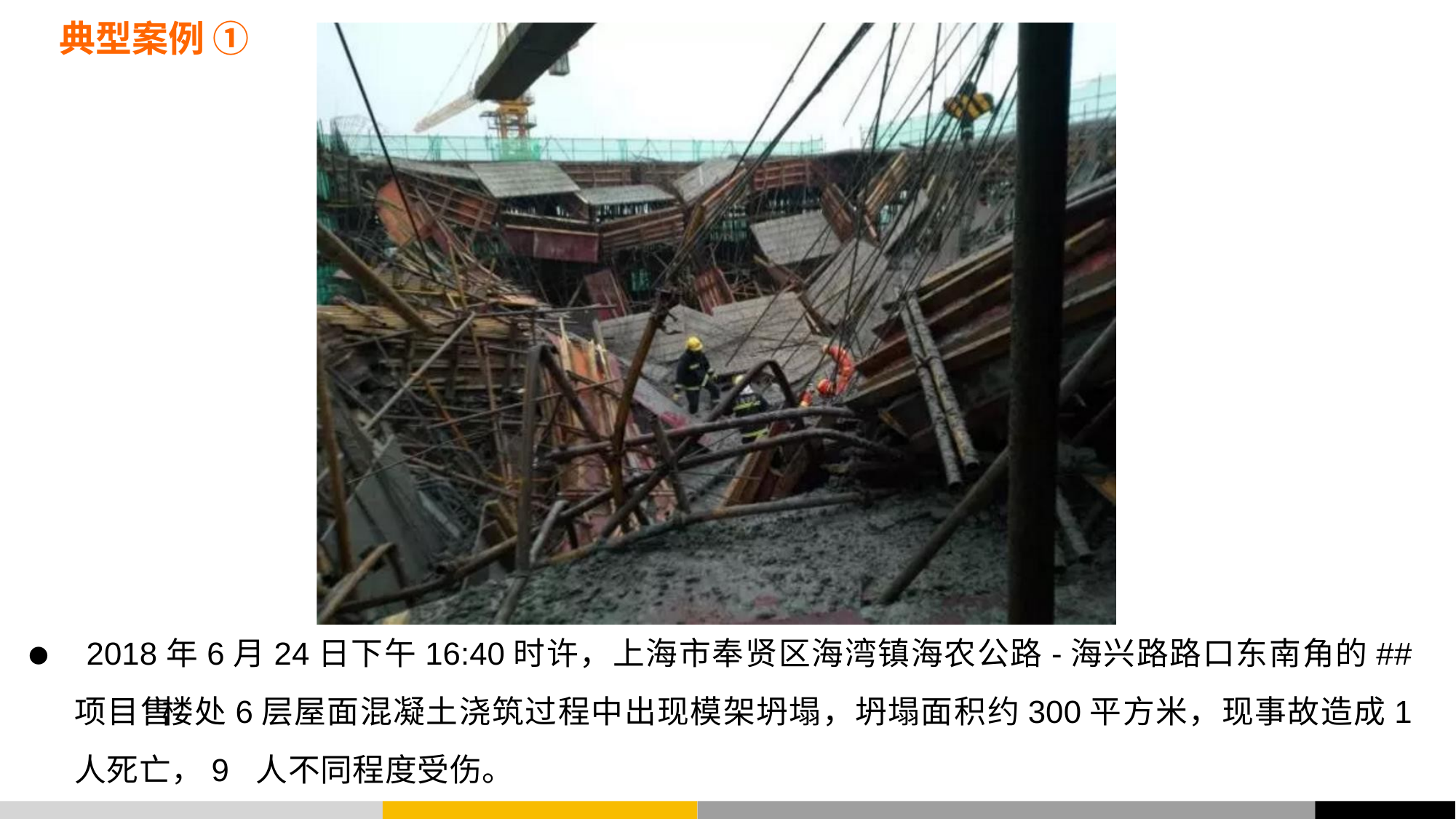

典型案例 ①

⚫ 2018年6月24日下午16:40时许，上海市奉贤区海湾镇海农公路-海兴路路口东南角的##项目售 楼处6层屋面混凝土浇筑过程中出现模架坍塌，坍塌面积约300平方米，现事故造成1人死亡，9  人不同程度受伤。